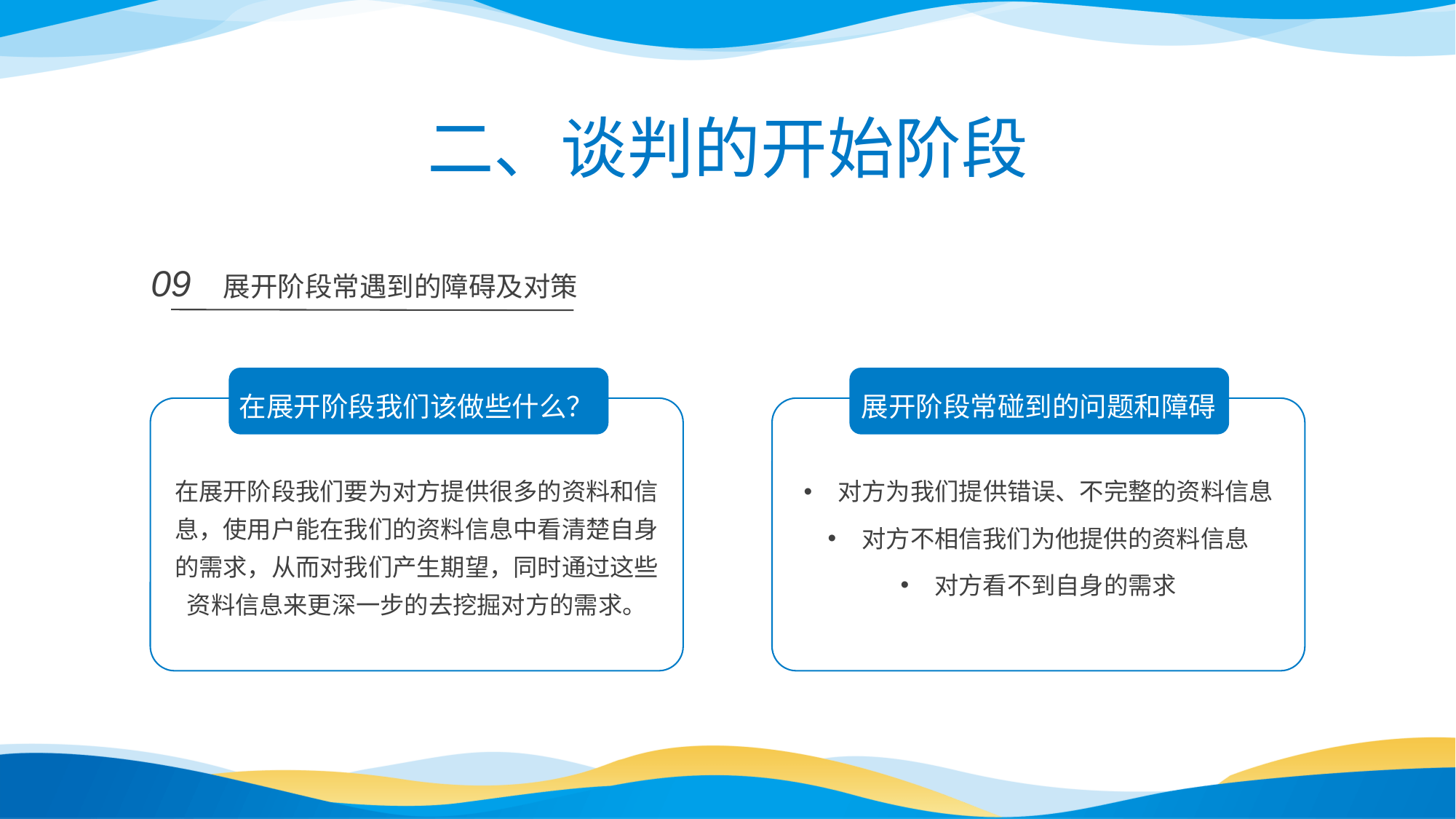

二、谈判的开始阶段
09
展开阶段常遇到的障碍及对策

在展开阶段我们该做些什么？
在展开阶段我们要为对方提供很多的资料和信息，使用户能在我们的资料信息中看清楚自身的需求，从而对我们产生期望，同时通过这些资料信息来更深一步的去挖掘对方的需求。

展开阶段常碰到的问题和障碍
对方为我们提供错误、不完整的资料信息
对方不相信我们为他提供的资料信息
对方看不到自身的需求